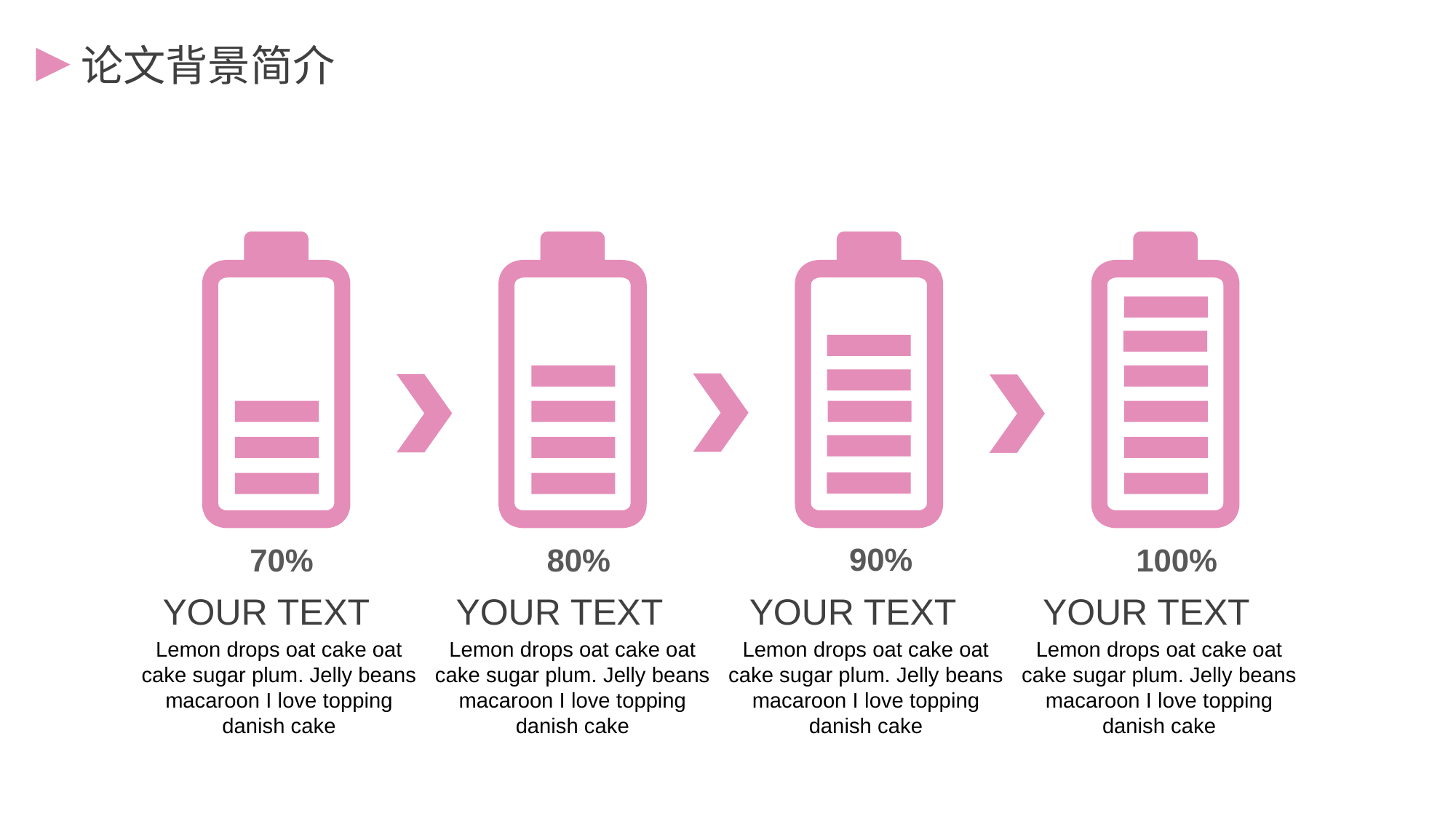

论文背景简介

90%
70%
80%
100%
 YOUR TEXT
Lemon drops oat cake oat cake sugar plum. Jelly beans macaroon I love topping danish cake
 YOUR TEXT
Lemon drops oat cake oat cake sugar plum. Jelly beans macaroon I love topping danish cake
 YOUR TEXT
Lemon drops oat cake oat cake sugar plum. Jelly beans macaroon I love topping danish cake
 YOUR TEXT
Lemon drops oat cake oat cake sugar plum. Jelly beans macaroon I love topping danish cake